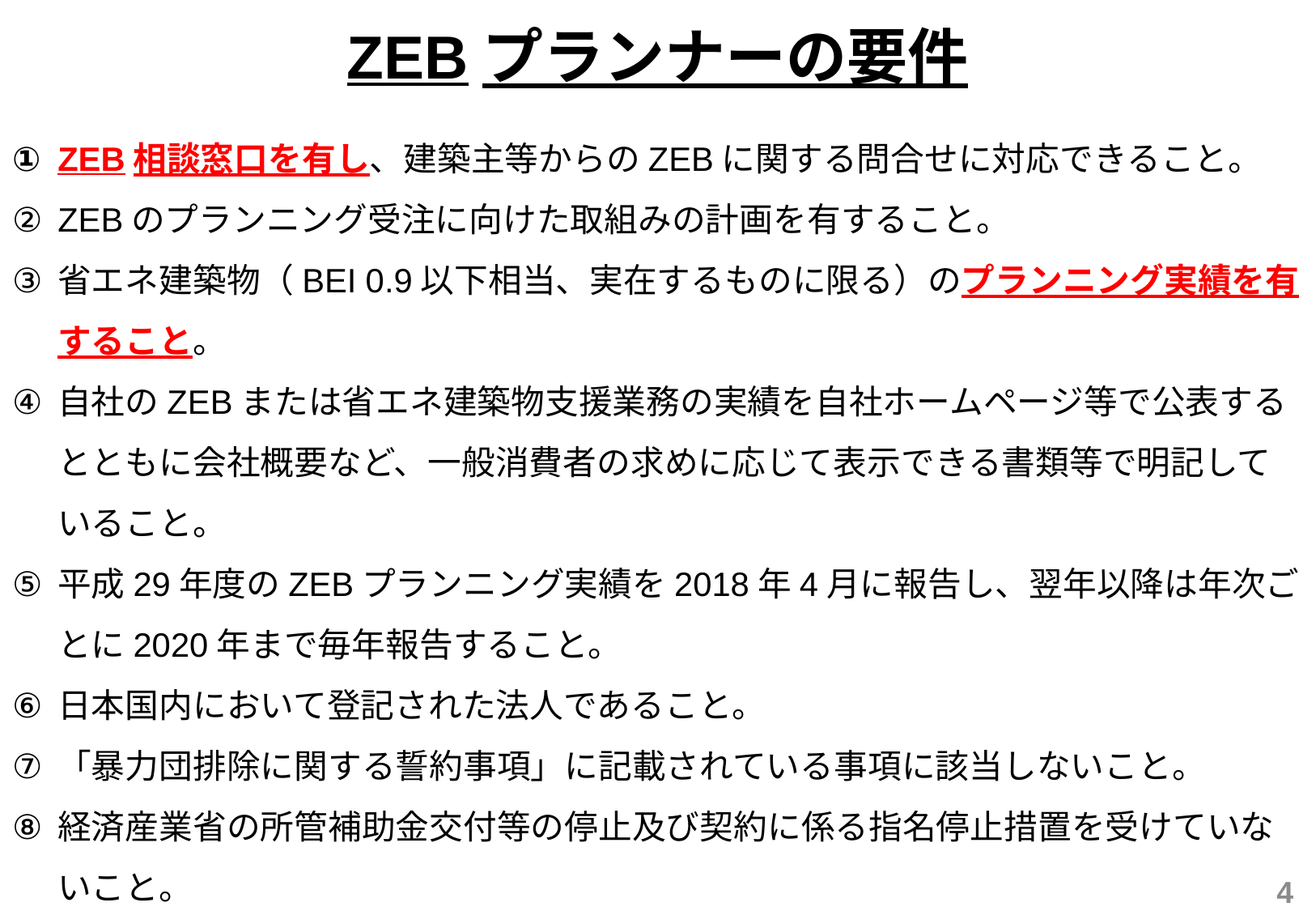

ZEBプランナーの要件
ZEB相談窓口を有し、建築主等からのZEBに関する問合せに対応できること。
ZEBのプランニング受注に向けた取組みの計画を有すること。
省エネ建築物（BEI 0.9以下相当、実在するものに限る）のプランニング実績を有すること。
自社のZEBまたは省エネ建築物支援業務の実績を自社ホームページ等で公表するとともに会社概要など、一般消費者の求めに応じて表示できる書類等で明記していること。
平成29年度のZEBプランニング実績を2018年4月に報告し、翌年以降は年次ごとに2020年まで毎年報告すること。
日本国内において登記された法人であること。
「暴力団排除に関する誓約事項」に記載されている事項に該当しないこと。
経済産業省の所管補助金交付等の停止及び契約に係る指名停止措置を受けていないこと。

4